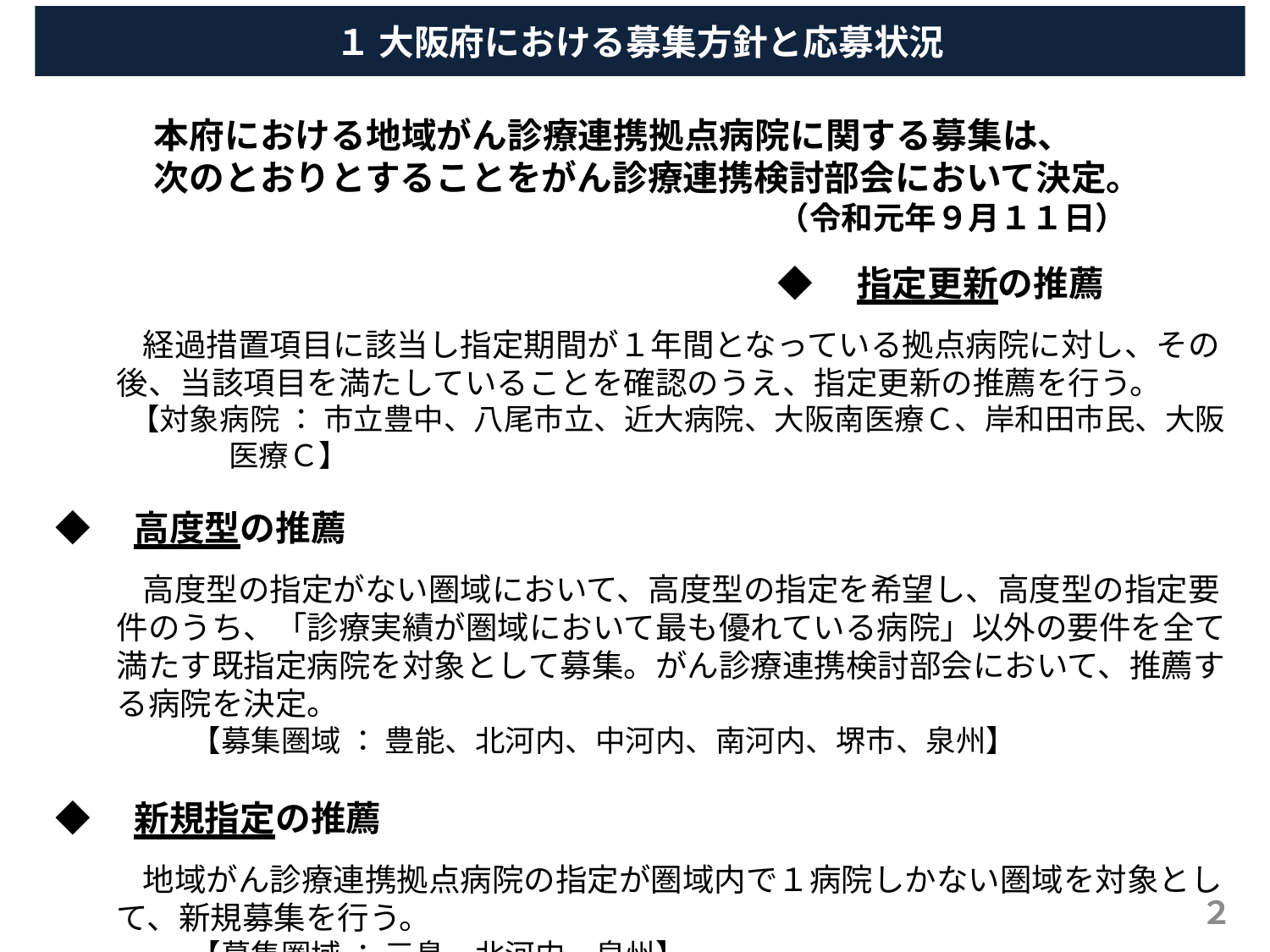

１ 大阪府における募集方針と応募状況
本府における地域がん診療連携拠点病院に関する募集は、
次のとおりとすることをがん診療連携検討部会において決定。
（令和元年９月１１日）

◆　指定更新の推薦

経過措置項目に該当し指定期間が１年間となっている拠点病院に対し、その後、当該項目を満たしていることを確認のうえ、指定更新の推薦を行う。
【対象病院 ： 市立豊中、八尾市立、近大病院、大阪南医療Ｃ、岸和田市民、大阪医療Ｃ】

◆　高度型の推薦

高度型の指定がない圏域において、高度型の指定を希望し、高度型の指定要件のうち、「診療実績が圏域において最も優れている病院」以外の要件を全て満たす既指定病院を対象として募集。がん診療連携検討部会において、推薦する病院を決定。
【募集圏域 ： 豊能、北河内、中河内、南河内、堺市、泉州】

◆　新規指定の推薦

地域がん診療連携拠点病院の指定が圏域内で１病院しかない圏域を対象として、新規募集を行う。
【募集圏域 ： 三島、北河内、泉州】
２